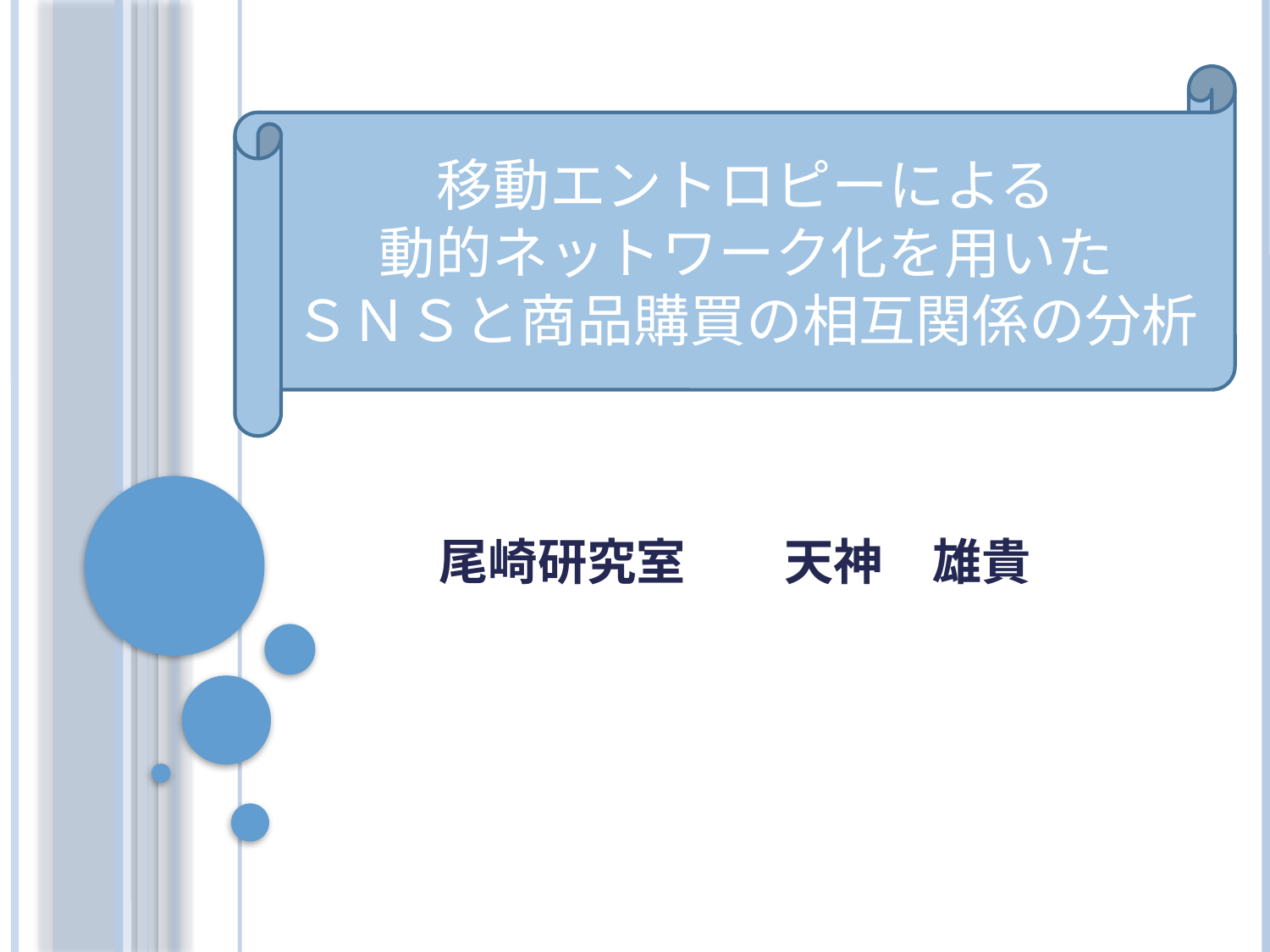

移動エントロピーによる
動的ネットワーク化を用いた
ＳＮＳと商品購買の相互関係の分析

尾崎研究室　　天神　雄貴